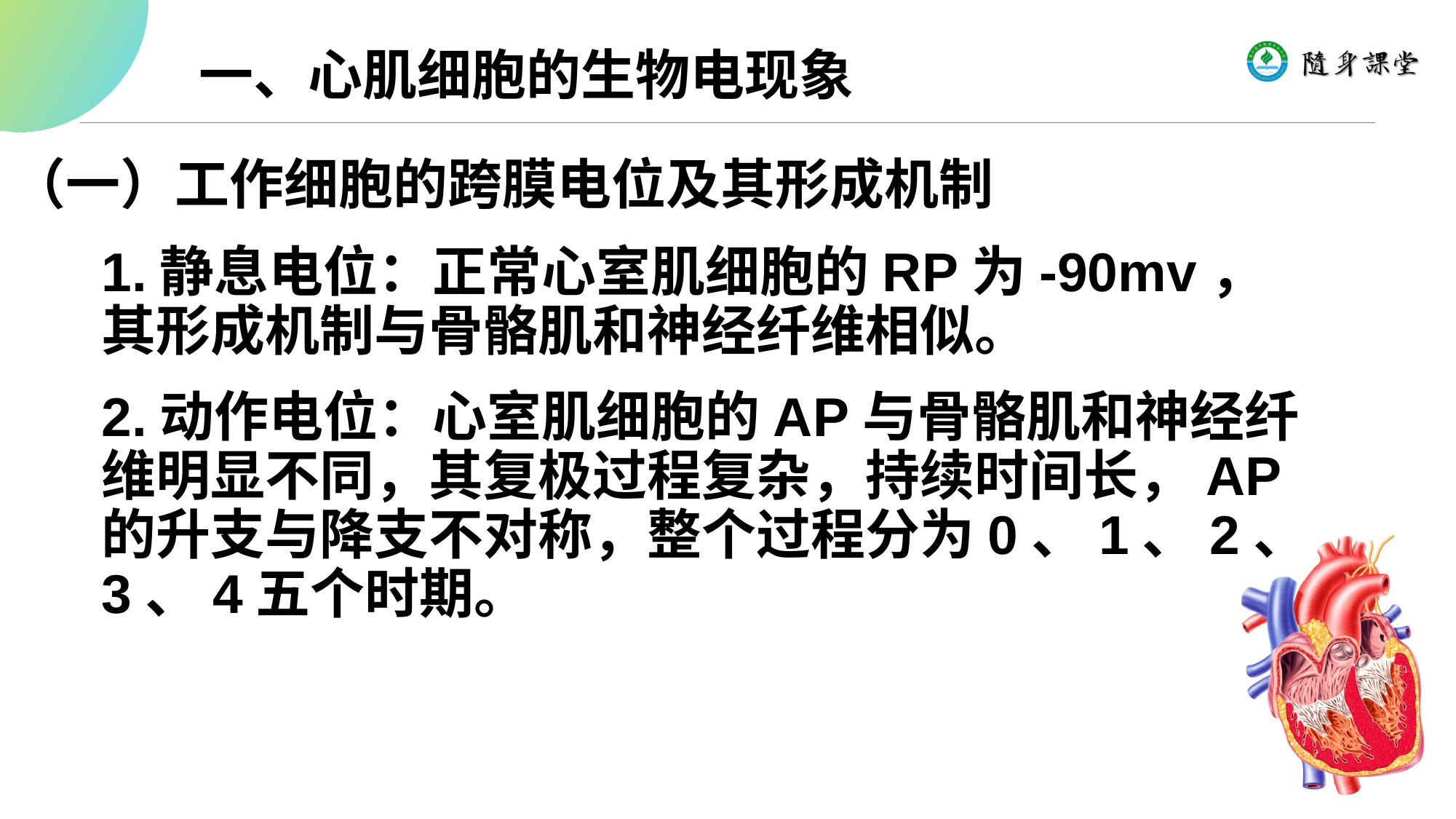

一、心肌细胞的生物电现象
# （一）工作细胞的跨膜电位及其形成机制
1.静息电位：正常心室肌细胞的RP为-90mv，其形成机制与骨骼肌和神经纤维相似。
2.动作电位：心室肌细胞的AP与骨骼肌和神经纤维明显不同，其复极过程复杂，持续时间长，AP的升支与降支不对称，整个过程分为0、1、2、3、4五个时期。